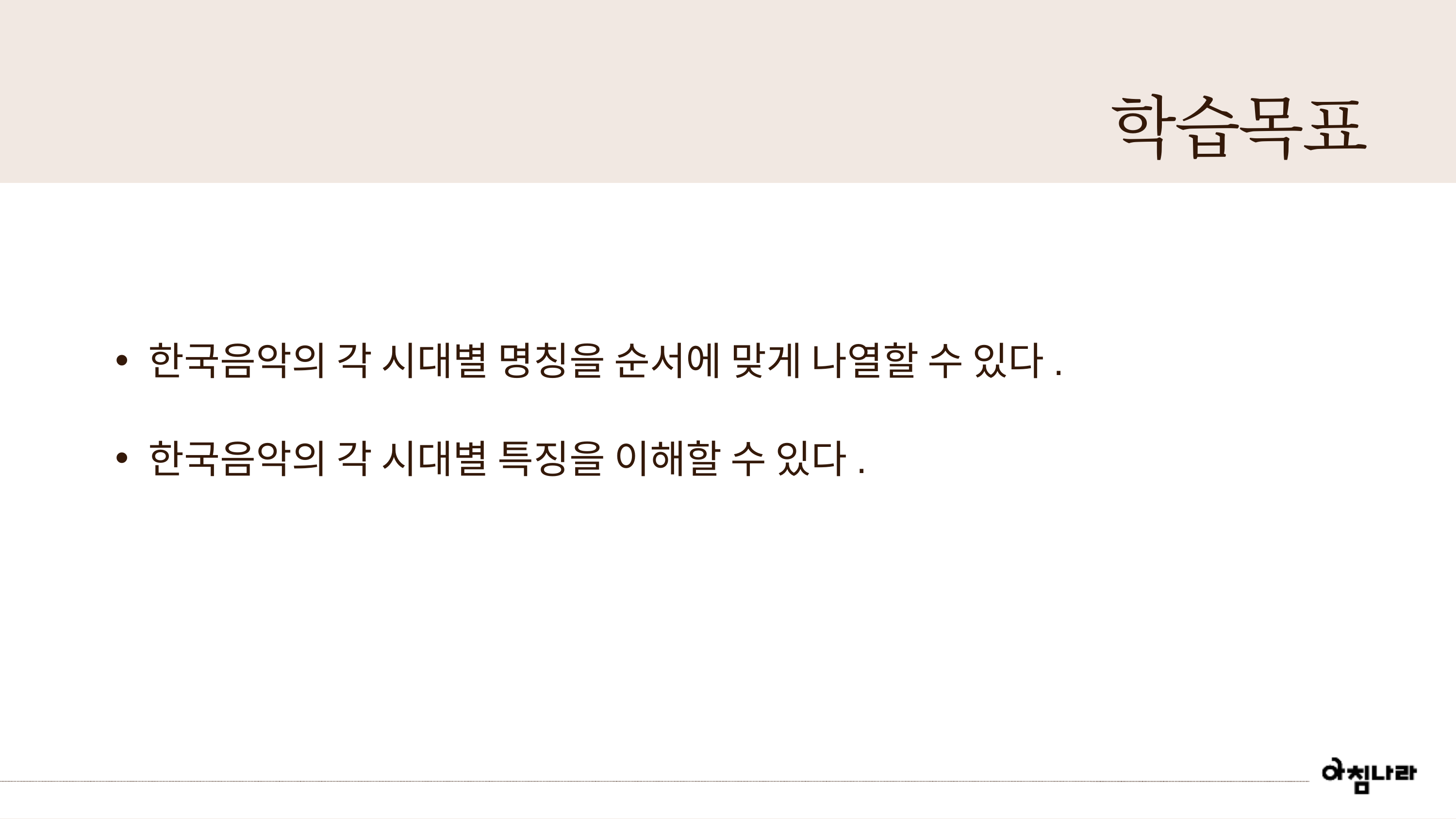

학습목표

한국음악의 각 시대별 명칭을 순서에 맞게 나열할 수 있다.
한국음악의 각 시대별 특징을 이해할 수 있다.